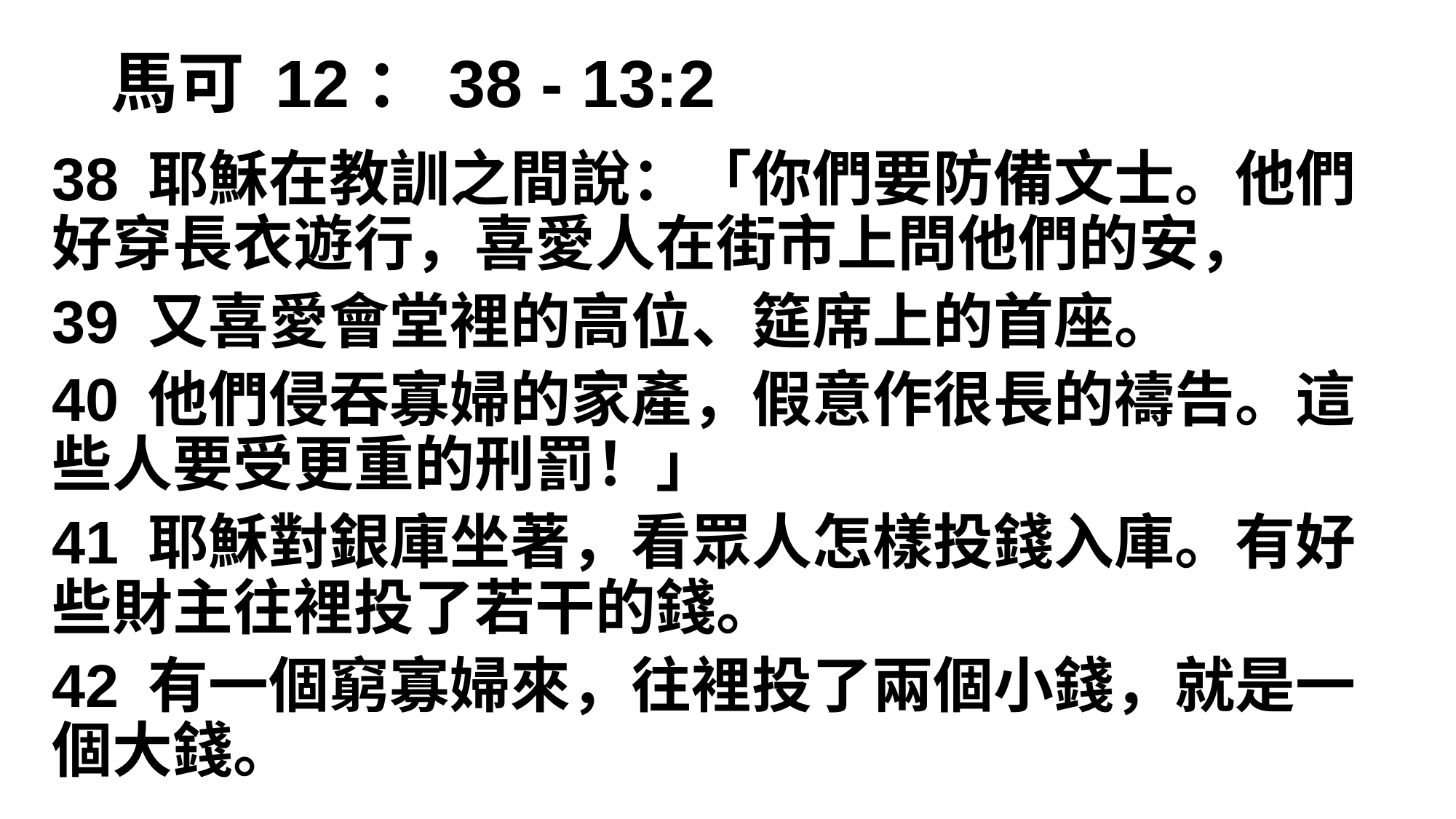

# 馬可 12：38 - 13:2
38 耶穌在教訓之間說：「你們要防備文士。他們好穿長衣遊行，喜愛人在街市上問他們的安，
39 又喜愛會堂裡的高位、筵席上的首座。
40 他們侵吞寡婦的家產，假意作很長的禱告。這些人要受更重的刑罰！」
41 耶穌對銀庫坐著，看眾人怎樣投錢入庫。有好些財主往裡投了若干的錢。
42 有一個窮寡婦來，往裡投了兩個小錢，就是一個大錢。